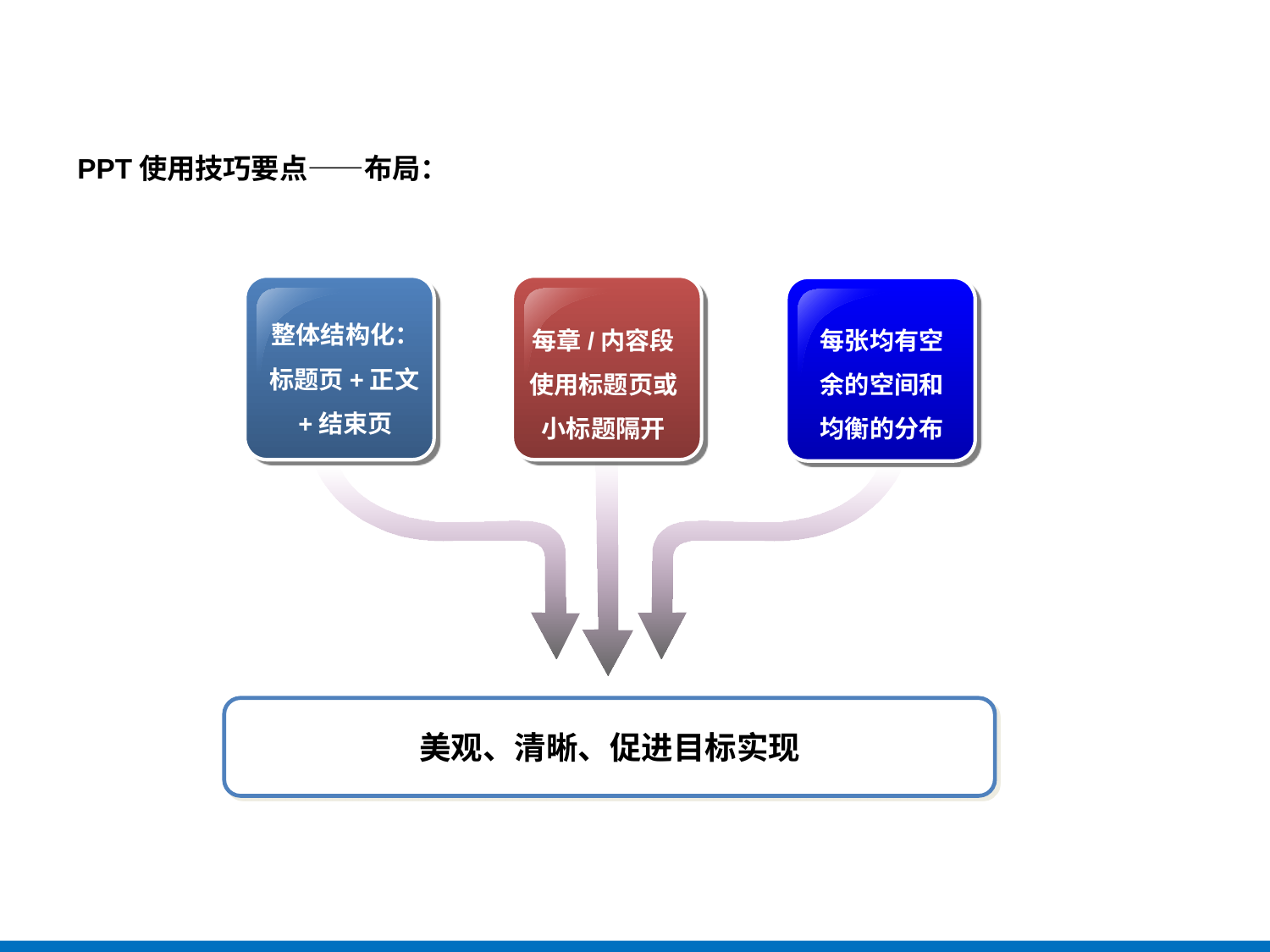

PPT使用技巧要点——布局：

整体结构化：
标题页+正文+结束页
每章/内容段使用标题页或小标题隔开
每张均有空余的空间和均衡的分布

美观、清晰、促进目标实现